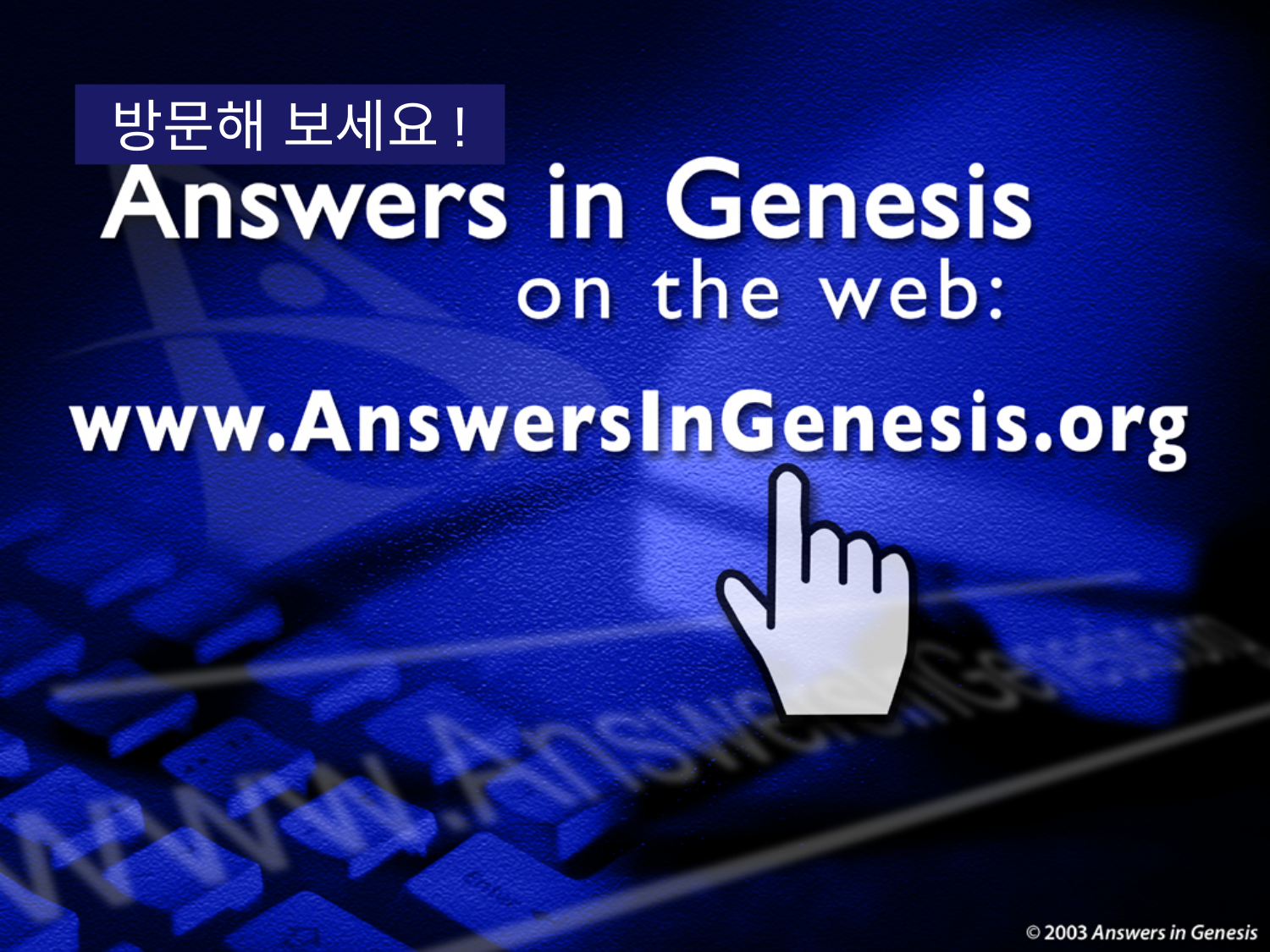

방문해 보세요!
# AiG Web Address 00439